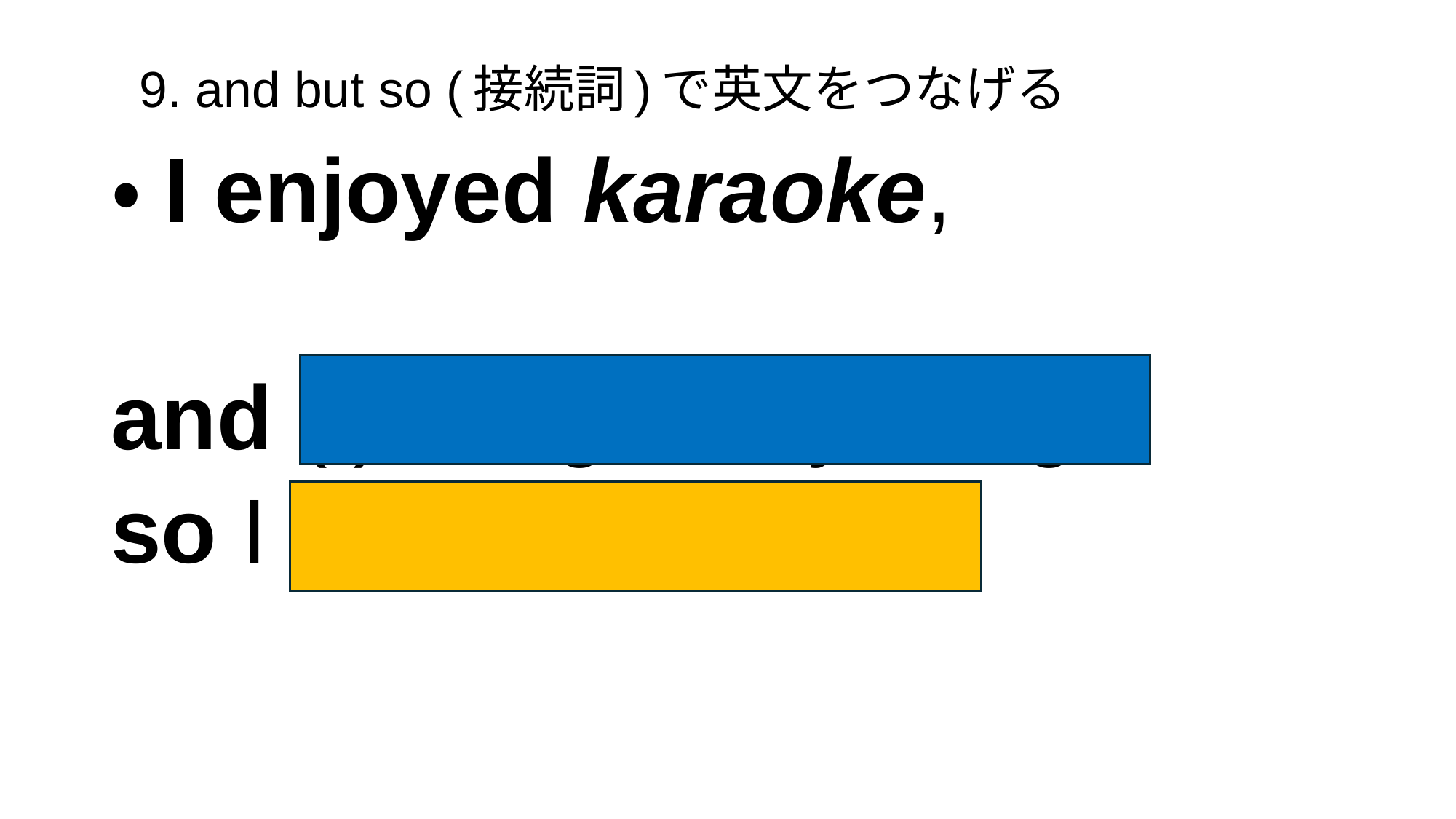

# 9. and but so (接続詞)で英文をつなげる
・I enjoyed karaoke,

and (I) sang many songs,
so I *felt *refreshed.